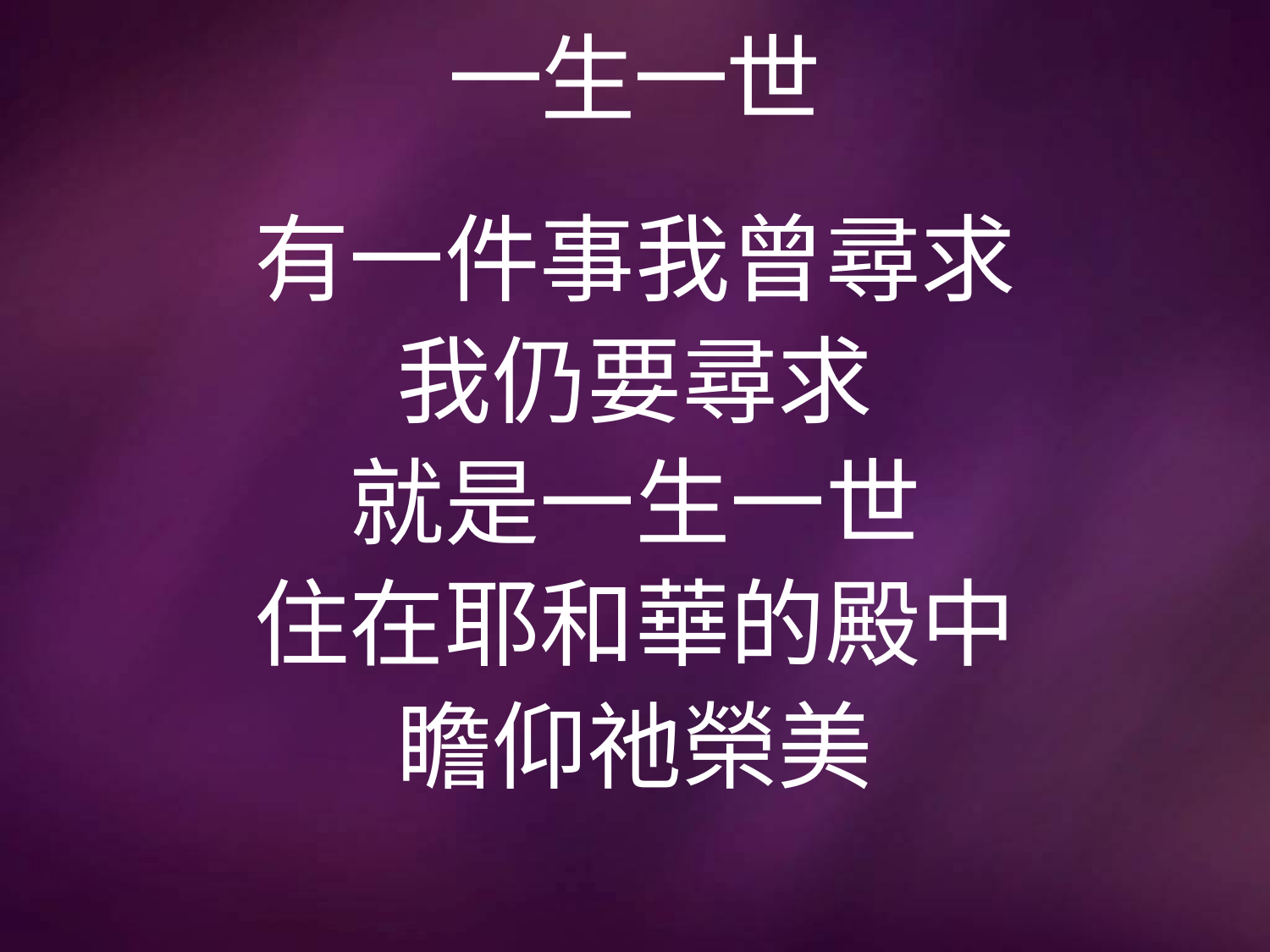

# 一生一世
有一件事我曾尋求
我仍要尋求
就是一生一世
住在耶和華的殿中
瞻仰祂榮美